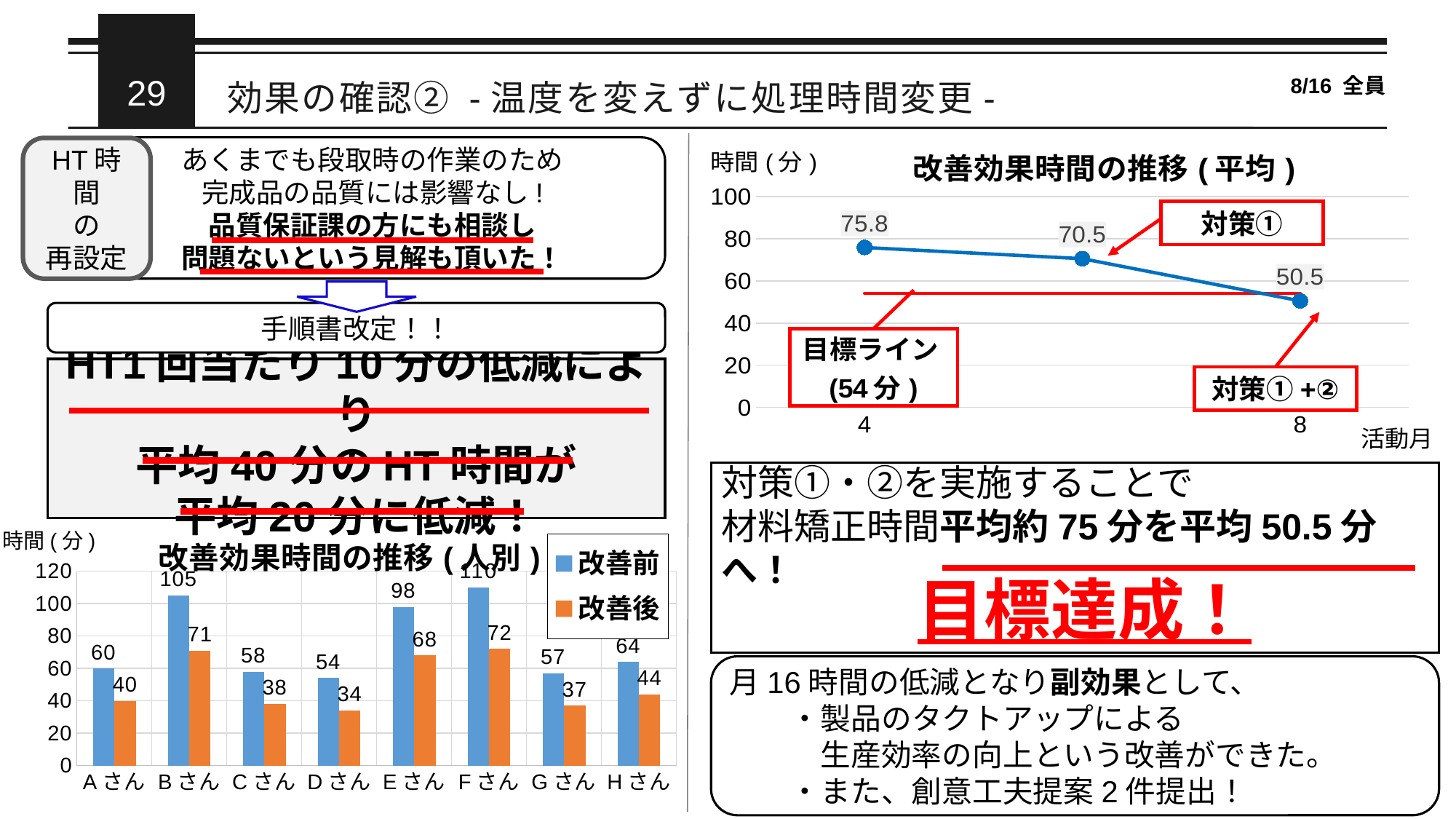

29

効果の確認② -温度を変えずに処理時間変更-

8/16 全員

### Chart: 改善効果時間の推移(平均)

| Category |  |  |
|---|---|---|
| 4 | 54.0 | 75.8 |
|  | 54.0 | 70.5 |
| 8 | 54.0 | 50.5 |
あくまでも段取時の作業のため
完成品の品質には影響なし!
品質保証課の方にも相談し
問題ないという見解も頂いた！
HT時間
の
再設定
対策①

手順書改定！！
HT1回当たり10分の低減により
平均40分のHT時間が
平均20分に低減！
対策①+②
対策①・②を実施することで
材料矯正時間平均約75分を平均50.5分へ！

### Chart: 改善効果時間の推移(人別)

| Category |  |  |
|---|---|---|
| Aさん | 60.0 | 40.0 |
| Bさん | 105.0 | 71.0 |
| Cさん | 58.0 | 38.0 |
| Dさん | 54.0 | 34.0 |
| Eさん | 98.0 | 68.0 |
| Fさん | 110.0 | 72.0 |
| Gさん | 57.0 | 37.0 |
| Hさん | 64.0 | 44.0 |
時間(分)
目標達成！
月16時間の低減となり副効果として、
　　・製品のタクトアップによる
　　　生産効率の向上という改善ができた。
　　・また、創意工夫提案2件提出！